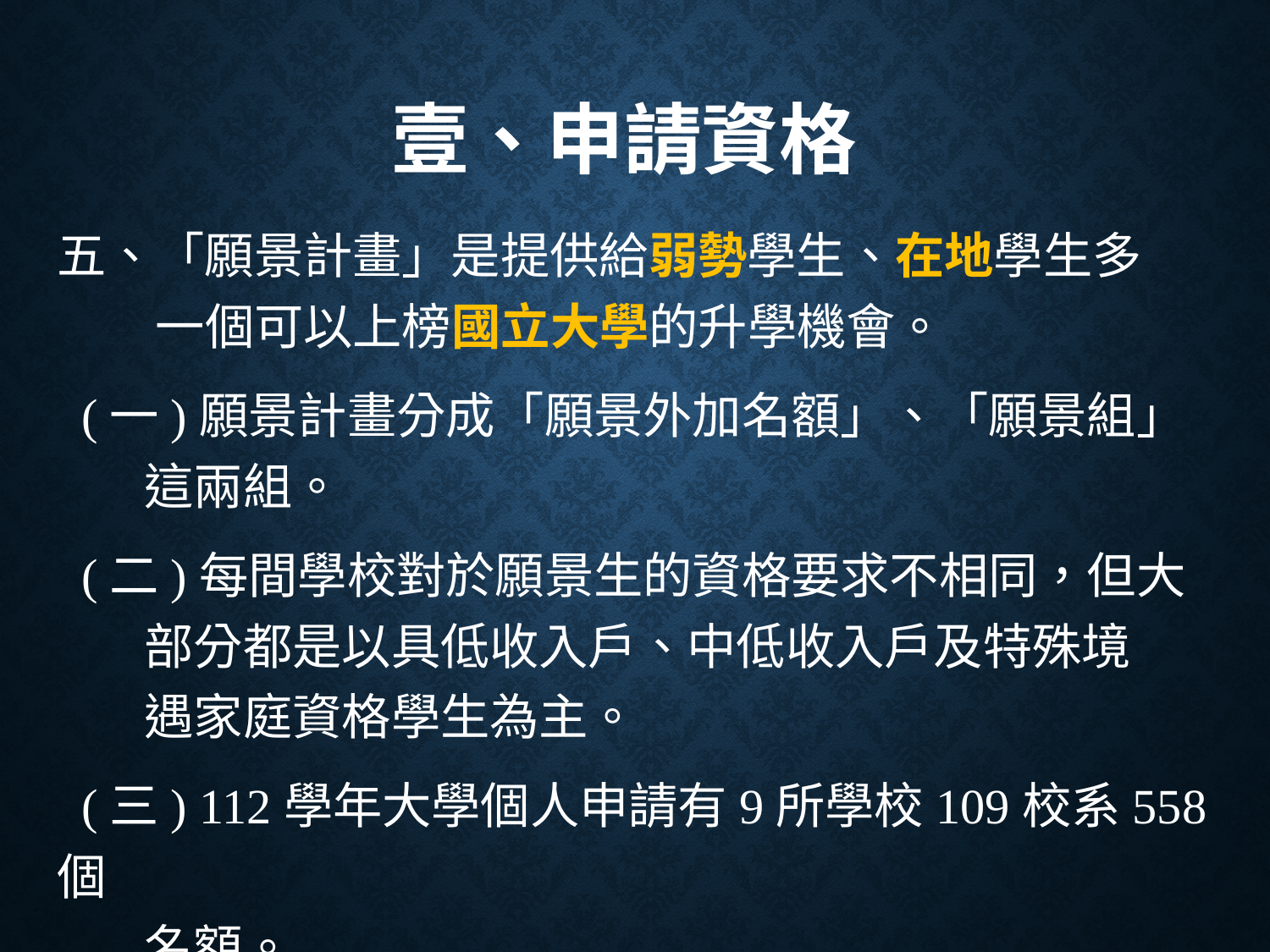

# 壹、申請資格
五、「願景計畫」是提供給弱勢學生、在地學生多
         一個可以上榜國立大學的升學機會。
  (一)願景計畫分成「願景外加名額」、「願景組」
        這兩組。
  (二)每間學校對於願景生的資格要求不相同，但大
        部分都是以具低收入戶、中低收入戶及特殊境
        遇家庭資格學生為主。
  (三) 112學年大學個人申請有9所學校109校系558個
        名額。